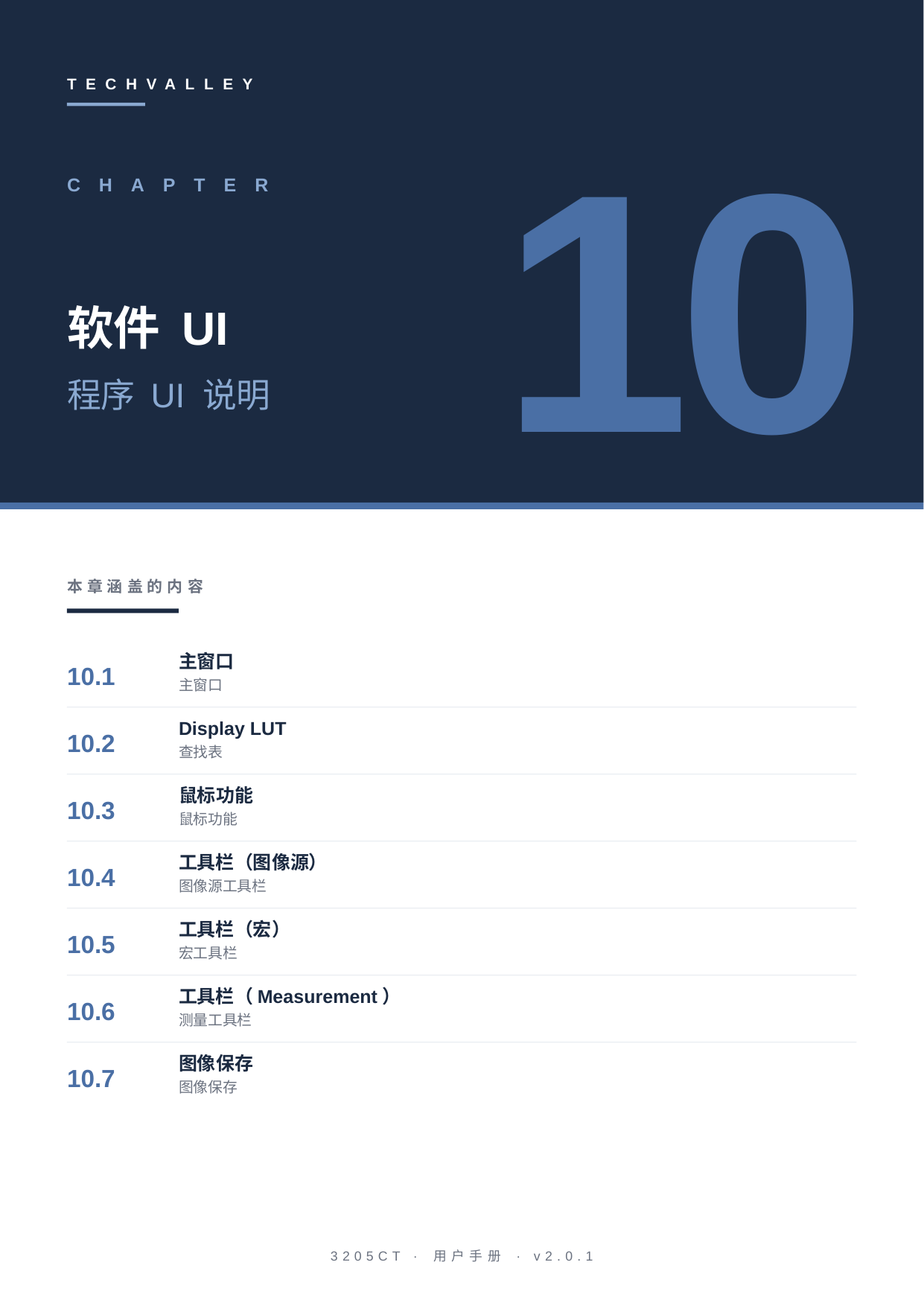

TECHVALLEY

10
CHAPTER
软件 UI
程序 UI 说明

本章涵盖的内容

10.1
主窗口
主窗口

10.2
Display LUT
查找表

10.3
鼠标功能
鼠标功能

10.4
工具栏（图像源）
图像源工具栏

10.5
工具栏（宏）
宏工具栏

10.6
工具栏（Measurement）
测量工具栏

10.7
图像保存
图像保存
3205CT · 用户手册 · v2.0.1